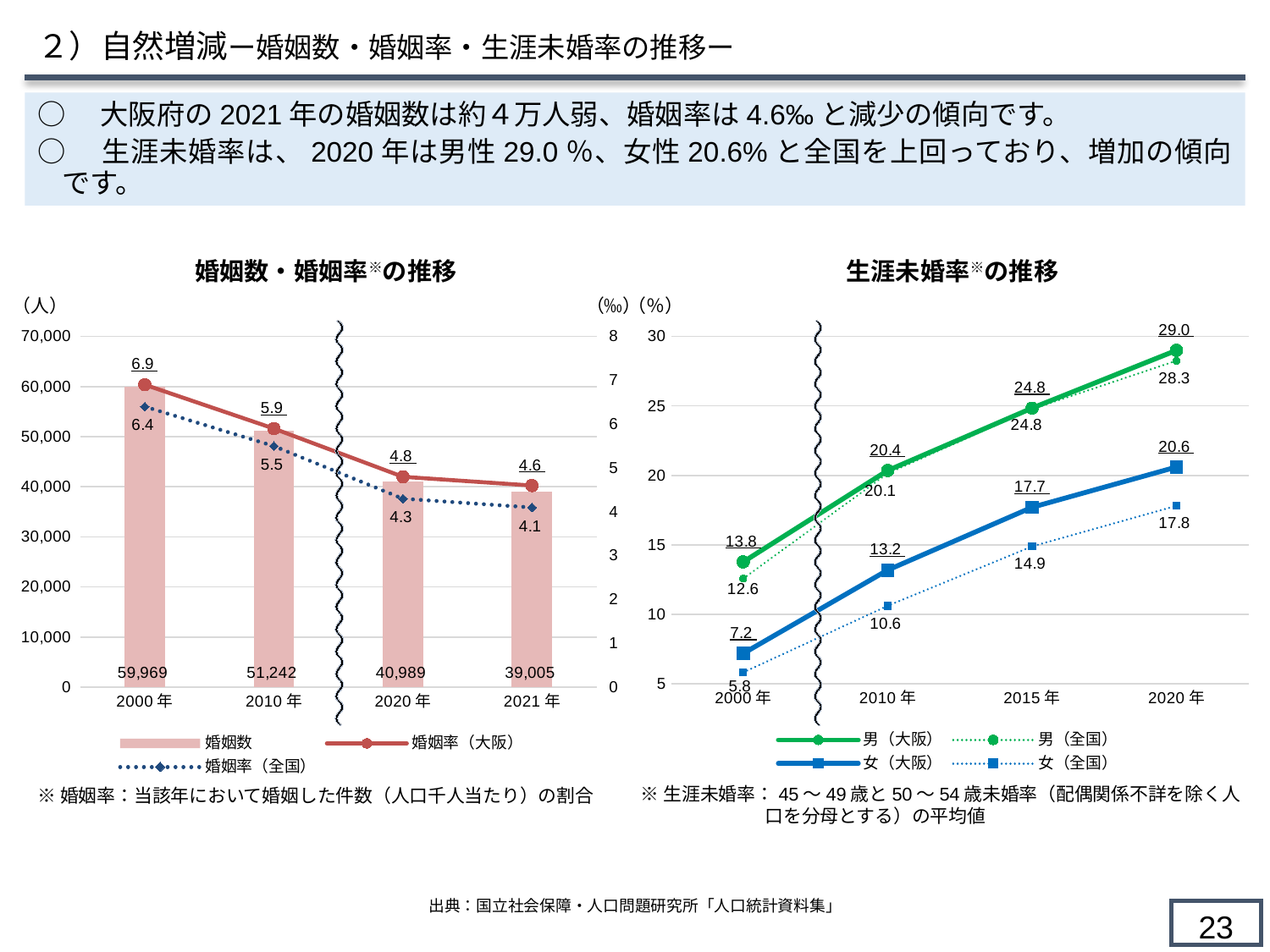

２）自然増減ー婚姻数・婚姻率・生涯未婚率の推移ー
○　大阪府の2021年の婚姻数は約４万人弱、婚姻率は4.6‰と減少の傾向です。
○　生涯未婚率は、2020年は男性29.0％、女性20.6%と全国を上回っており、増加の傾向です。

婚姻数・婚姻率※の推移
生涯未婚率※の推移
（人）
（‰）
（％）

### Chart

| Category | 婚姻数 | 婚姻率（大阪） | 婚姻率（全国） |
|---|---|---|---|
| 2000年 | 59969.0 | 6.9 | 6.4 |
| 2010年 | 51242.0 | 5.9 | 5.5 |
| 2020年 | 40989.0 | 4.8 | 4.3 |
| 2021年 | 39005.0 | 4.6 | 4.1 |

### Chart

| Category | 男（大阪） | 男（全国） | 女（大阪） | 女（全国） |
|---|---|---|---|---|
| 2000年 | 13.77 | 12.57 | 7.18 | 5.82 |
| 2010年 | 20.35 | 20.14 | 13.18 | 10.61 |
| 2015年 | 24.84 | 24.77 | 17.7 | 14.89 |
| 2020年 | 29.0 | 28.25 | 20.6 | 17.81 |

※生涯未婚率：45～49歳と50～54歳未婚率（配偶関係不詳を除く人口を分母とする）の平均値
※婚姻率：当該年において婚姻した件数（人口千人当たり）の割合
出典：国立社会保障・人口問題研究所「人口統計資料集」
23